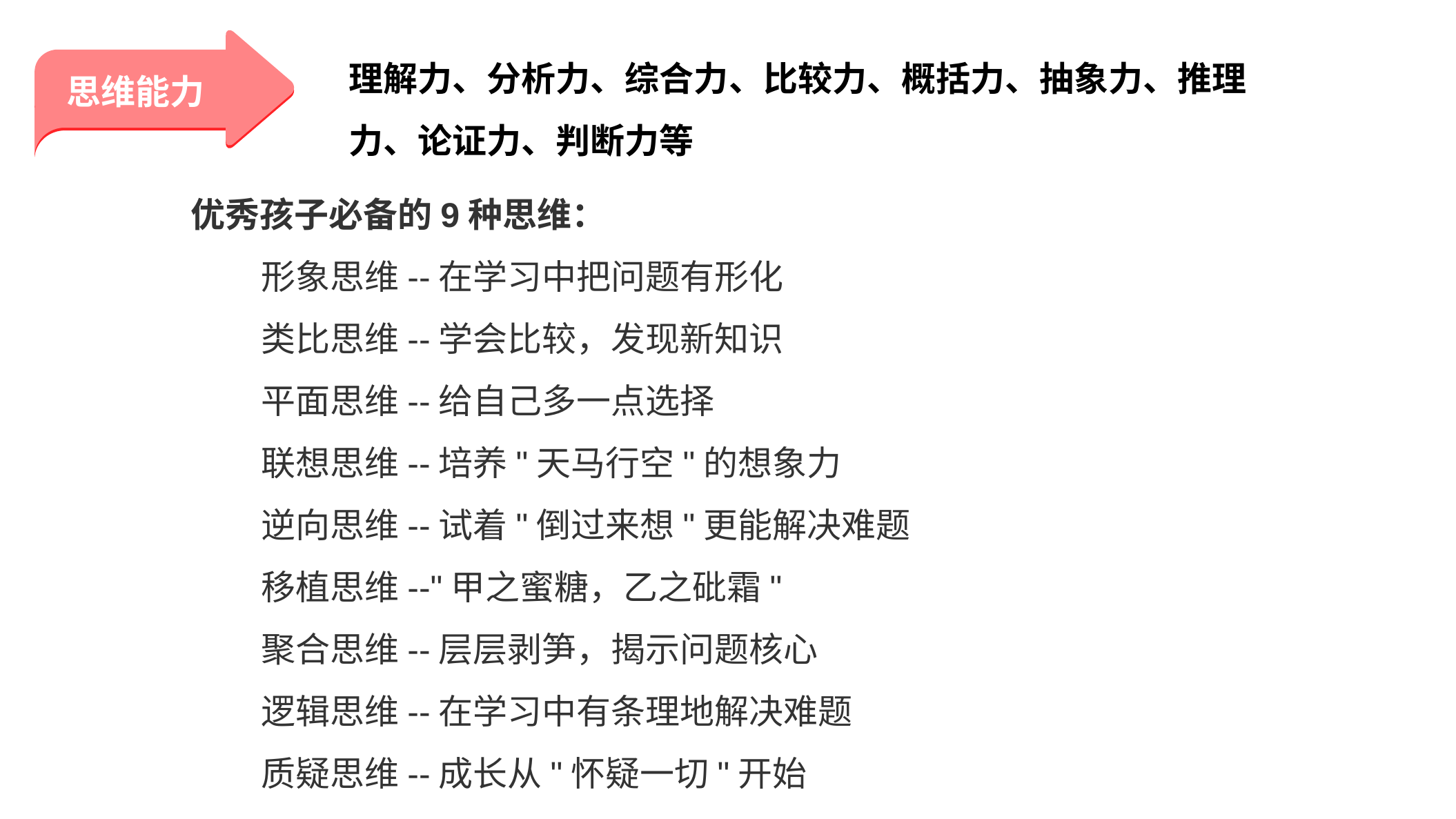

理解力、分析力、综合力、比较力、概括力、抽象力、推理力、论证力、判断力等
思维能力
优秀孩子必备的9种思维：
        形象思维--在学习中把问题有形化        类比思维--学会比较，发现新知识        平面思维--给自己多一点选择        联想思维--培养"天马行空"的想象力        逆向思维--试着"倒过来想"更能解决难题        移植思维--"甲之蜜糖，乙之砒霜"        聚合思维--层层剥笋，揭示问题核心        逻辑思维--在学习中有条理地解决难题        质疑思维--成长从"怀疑一切"开始